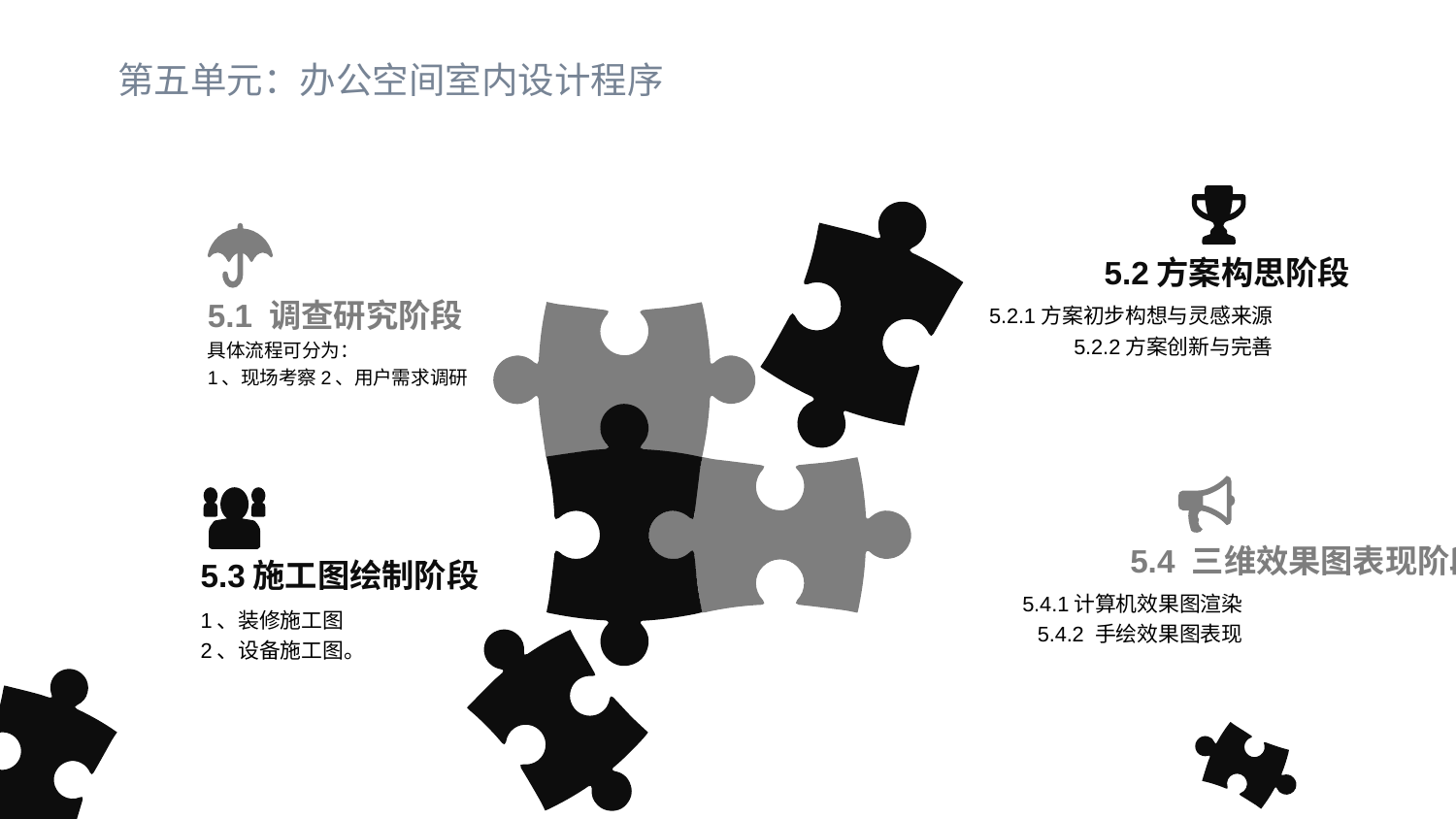

第五单元：办公空间室内设计程序

5.2方案构思阶段
5.2.1方案初步构想与灵感来源
5.2.2方案创新与完善

5.1 调查研究阶段
具体流程可分为：
1、现场考察2、用户需求调研

5.4 三维效果图表现阶段
5.4.1计算机效果图渲染
5.4.2 手绘效果图表现
5.3施工图绘制阶段
1、装修施工图
2、设备施工图。